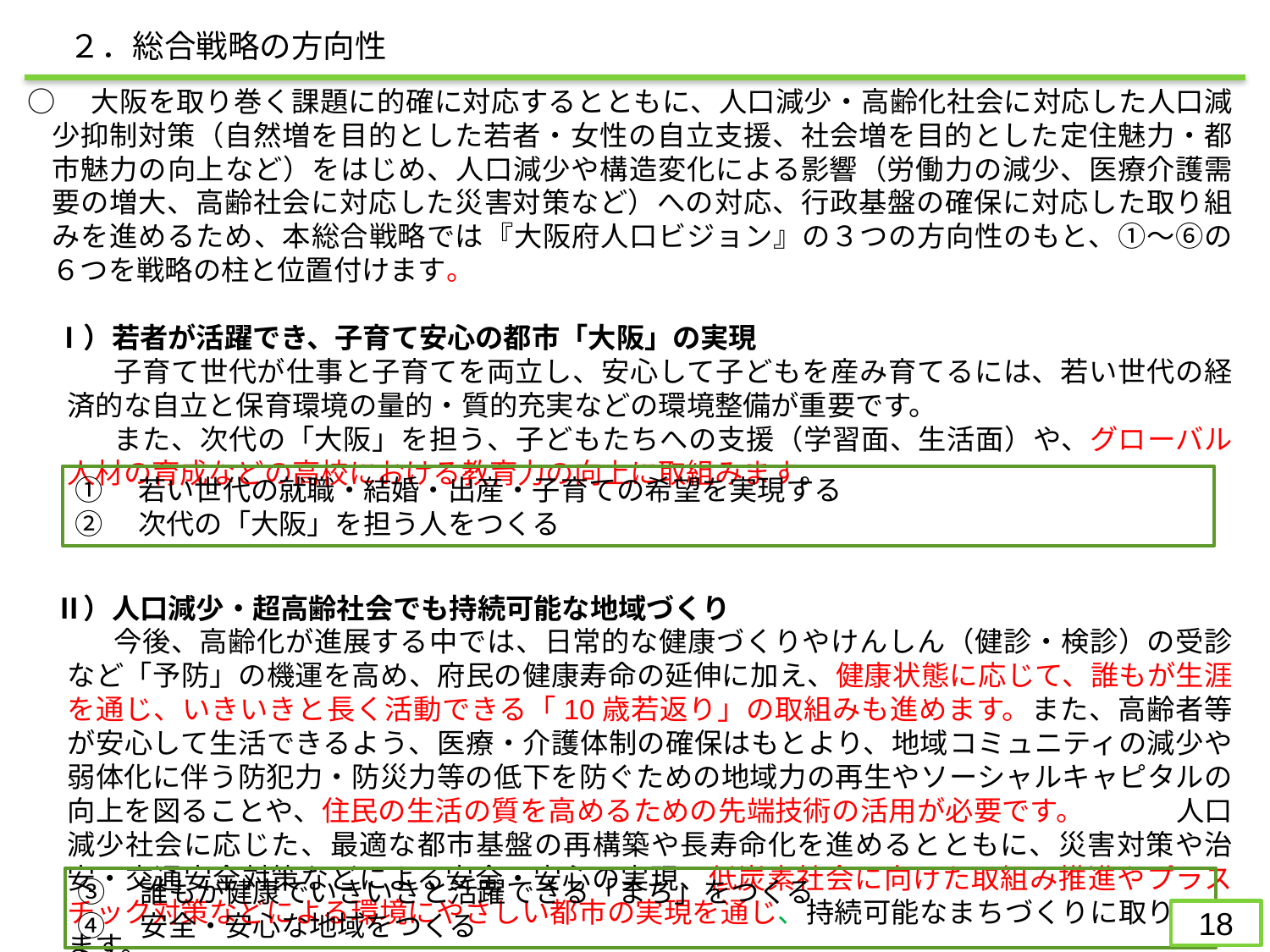

２．総合戦略の方向性
○　大阪を取り巻く課題に的確に対応するとともに、人口減少・高齢化社会に対応した人口減少抑制対策（自然増を目的とした若者・女性の自立支援、社会増を目的とした定住魅力・都市魅力の向上など）をはじめ、人口減少や構造変化による影響（労働力の減少、医療介護需要の増大、高齢社会に対応した災害対策など）への対応、行政基盤の確保に対応した取り組みを進めるため、本総合戦略では『大阪府人口ビジョン』の３つの方向性のもと、①～⑥の６つを戦略の柱と位置付けます。

　Ⅰ）若者が活躍でき、子育て安心の都市「大阪」の実現
　　　子育て世代が仕事と子育てを両立し、安心して子どもを産み育てるには、若い世代の経済的な自立と保育環境の量的・質的充実などの環境整備が重要です。
　　　また、次代の「大阪」を担う、子どもたちへの支援（学習面、生活面）や、グローバル人材の育成などの高校における教育力の向上に取組みます。

　Ⅱ）人口減少・超高齢社会でも持続可能な地域づくり
　　　今後、高齢化が進展する中では、日常的な健康づくりやけんしん（健診・検診）の受診など「予防」の機運を高め、府民の健康寿命の延伸に加え、健康状態に応じて、誰もが生涯を通じ、いきいきと長く活動できる「10歳若返り」の取組みも進めます。また、高齢者等が安心して生活できるよう、医療・介護体制の確保はもとより、地域コミュニティの減少や弱体化に伴う防犯力・防災力等の低下を防ぐための地域力の再生やソーシャルキャピタルの向上を図ることや、住民の生活の質を高めるための先端技術の活用が必要です。 　　　人口減少社会に応じた、最適な都市基盤の再構築や長寿命化を進めるとともに、災害対策や治安・交通安全対策などによる安全・安心の実現、低炭素社会に向けた取組み推進やプラスチック対策などによる環境にやさしい都市の実現を通じ、持続可能なまちづくりに取り組みます。

①　若い世代の就職・結婚・出産・子育ての希望を実現する
②　次代の「大阪」を担う人をつくる
③　誰もが健康でいきいきと活躍できる「まち」をつくる
④　安全・安心な地域をつくる
18